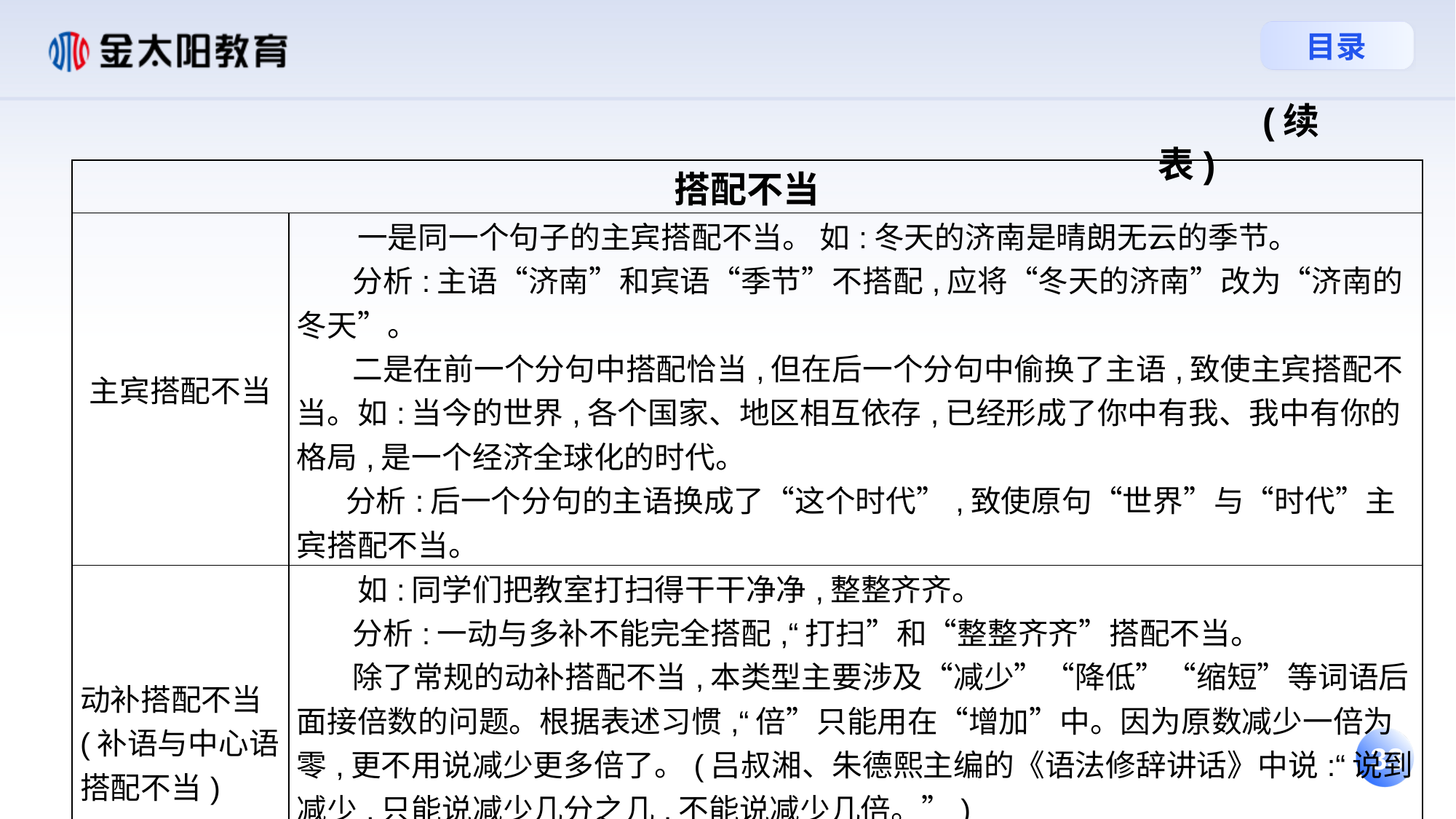

(续表)

| 搭配不当 |  |
| --- | --- |
| 主宾搭配不当 | 一是同一个句子的主宾搭配不当。 如:冬天的济南是晴朗无云的季节。 分析:主语“济南”和宾语“季节”不搭配,应将“冬天的济南”改为“济南的冬天”。 二是在前一个分句中搭配恰当,但在后一个分句中偷换了主语,致使主宾搭配不当。如:当今的世界,各个国家、地区相互依存,已经形成了你中有我、我中有你的格局,是一个经济全球化的时代。 分析:后一个分句的主语换成了“这个时代”,致使原句“世界”与“时代”主宾搭配不当。 |
| 动补搭配不当(补语与中心语搭配不当) | 如:同学们把教室打扫得干干净净,整整齐齐。 分析:一动与多补不能完全搭配,“打扫”和“整整齐齐”搭配不当。 除了常规的动补搭配不当,本类型主要涉及“减少”“降低”“缩短”等词语后面接倍数的问题。根据表述习惯,“倍”只能用在“增加”中。因为原数减少一倍为零,更不用说减少更多倍了。(吕叔湘、朱德熙主编的《语法修辞讲话》中说:“说到减少,只能说减少几分之几,不能说减少几倍。”) 如:这个炼钢车间,由十天开一炉,变为五天开一炉,时间缩短了一倍。 分析:倍数词使用不当,表缩短、降低、减少只能用分数或几成。 |